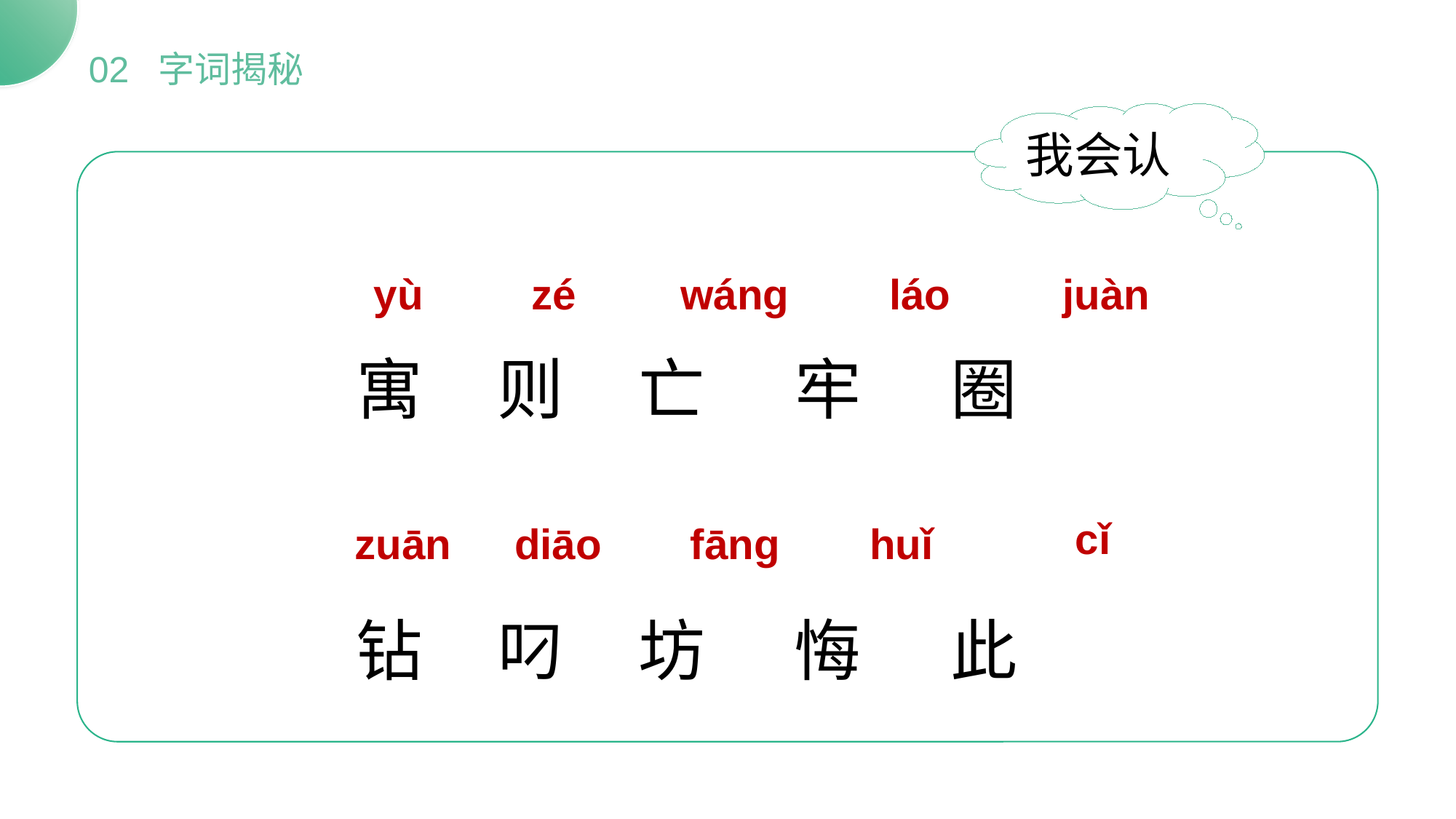

02  字词揭秘
我会认
寓     则     亡      牢      圈

钻     叼     坊      悔      此
yù
zé
wánɡ
láo
 juàn
cǐ
zuān
diāo
 fānɡ
huǐ